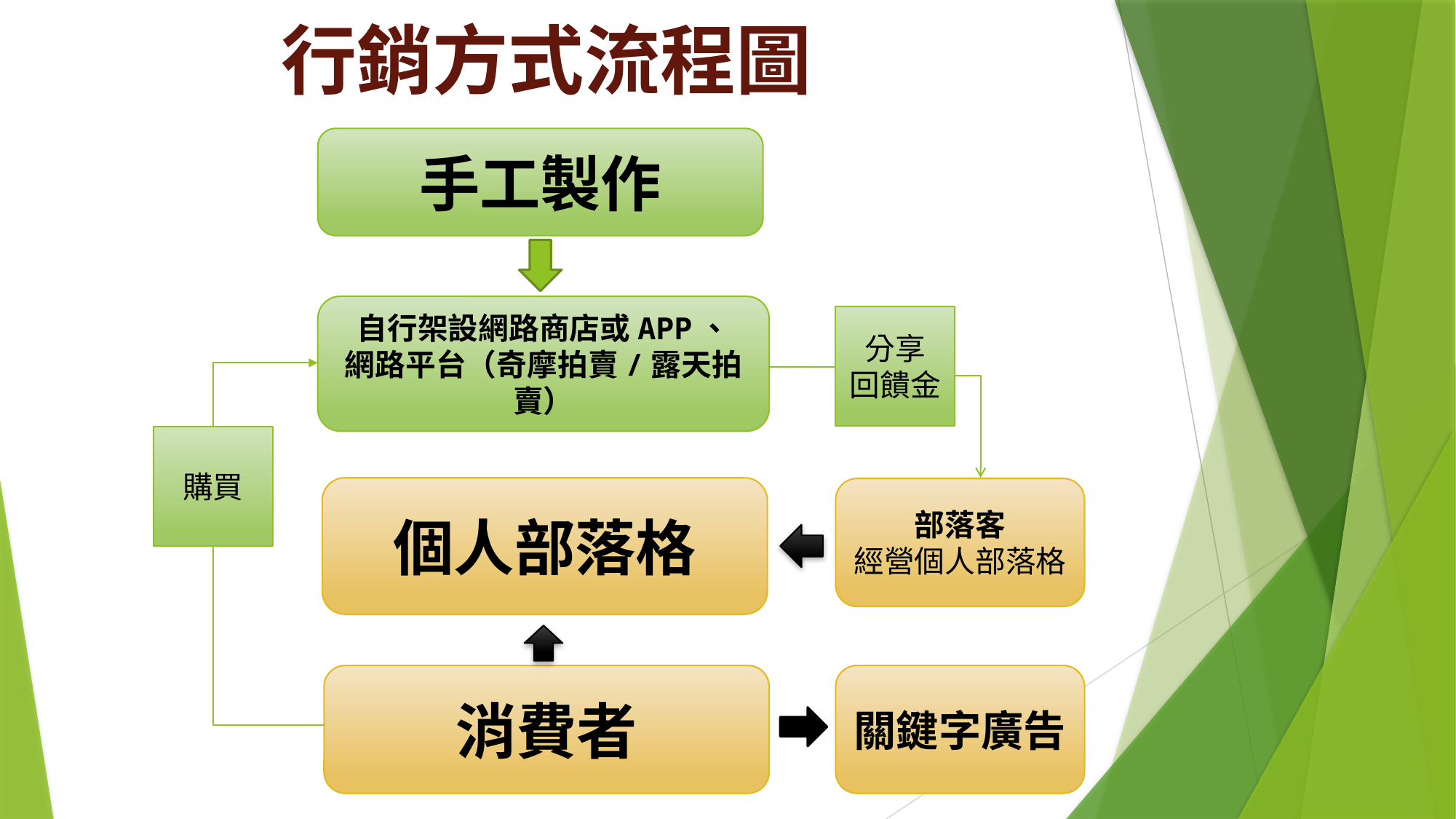

# 行銷方式流程圖
手工製作

自行架設網路商店或APP、
網路平台（奇摩拍賣/露天拍賣）
分享
回饋金
購買
個人部落格
部落客
經營個人部落格

消費者
關鍵字廣告